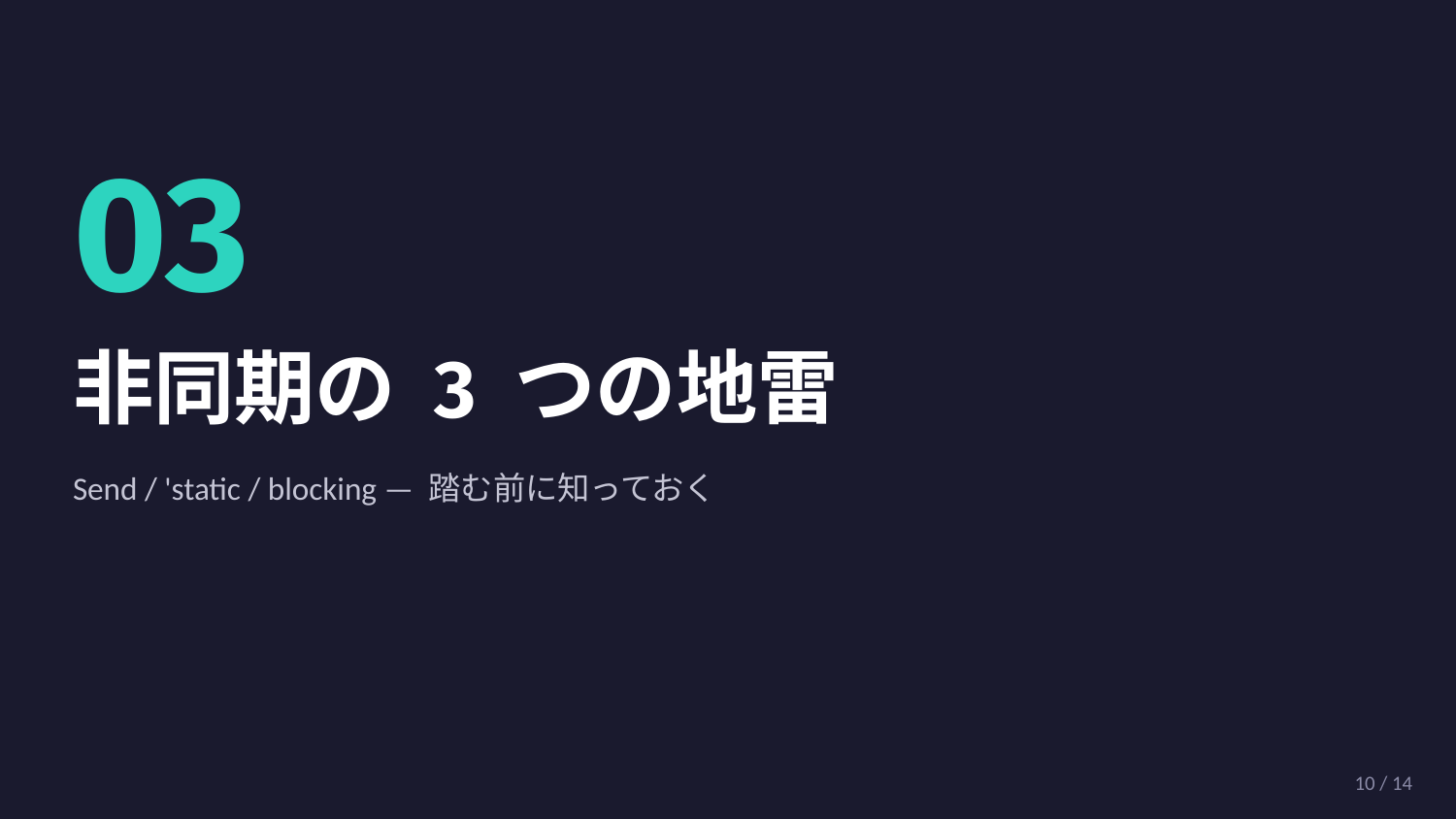

03
非同期の 3 つの地雷
Send / 'static / blocking — 踏む前に知っておく
10 / 14